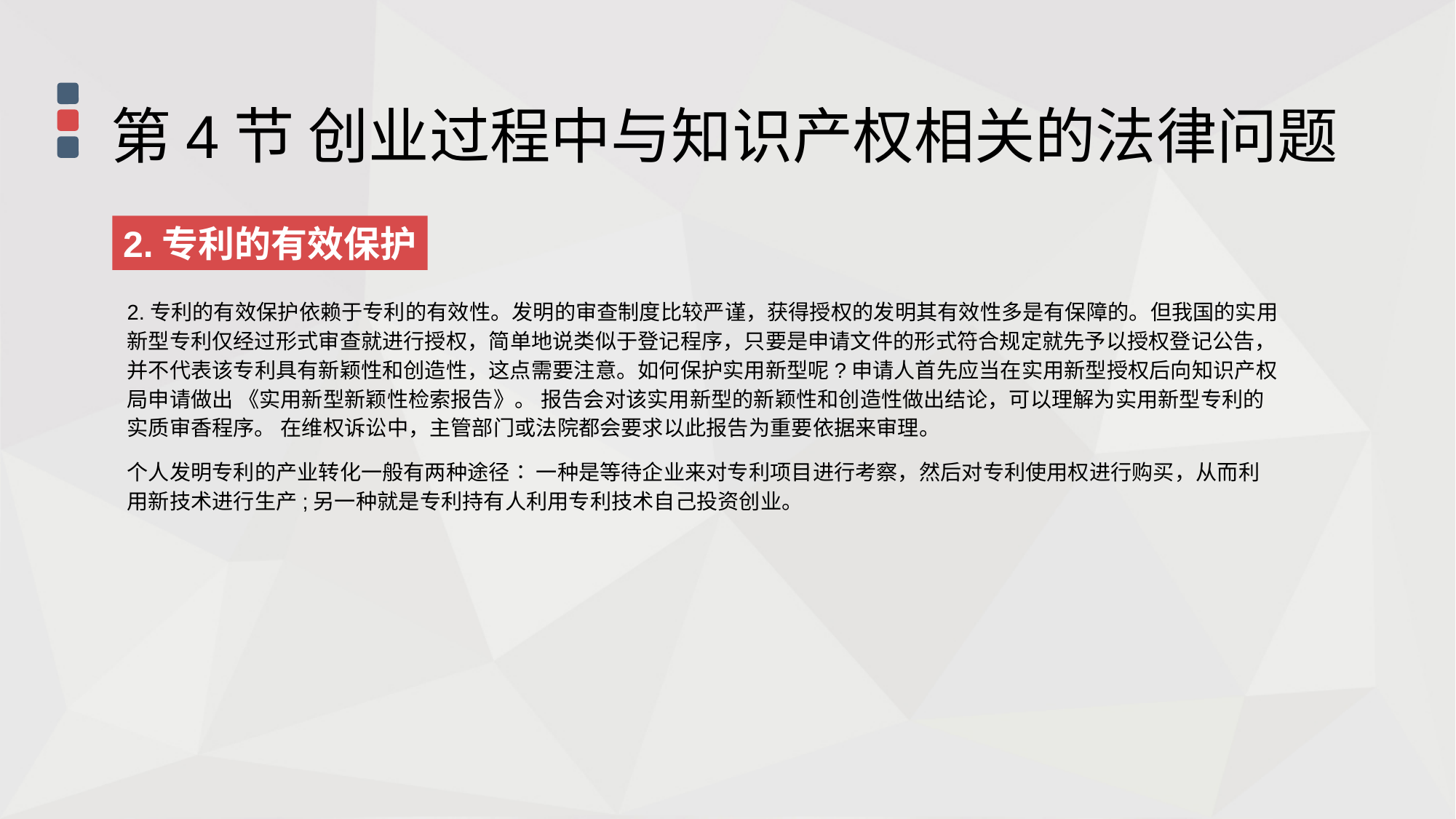

第4节 创业过程中与知识产权相关的法律问题
2.专利的有效保护
2.专利的有效保护依赖于专利的有效性。发明的审查制度比较严谨，获得授权的发明其有效性多是有保障的。但我国的实用新型专利仅经过形式审查就进行授权，简单地说类似于登记程序，只要是申请文件的形式符合规定就先予以授权登记公告，并不代表该专利具有新颖性和创造性，这点需要注意。如何保护实用新型呢?申请人首先应当在实用新型授权后向知识产权局申请做出 《实用新型新颖性检索报告》。 报告会对该实用新型的新颖性和创造性做出结论，可以理解为实用新型专利的实质审香程序。 在维权诉讼中，主管部门或法院都会要求以此报告为重要依据来审理。
个人发明专利的产业转化一般有两种途径∶ 一种是等待企业来对专利项目进行考察，然后对专利使用权进行购买，从而利用新技术进行生产;另一种就是专利持有人利用专利技术自己投资创业。